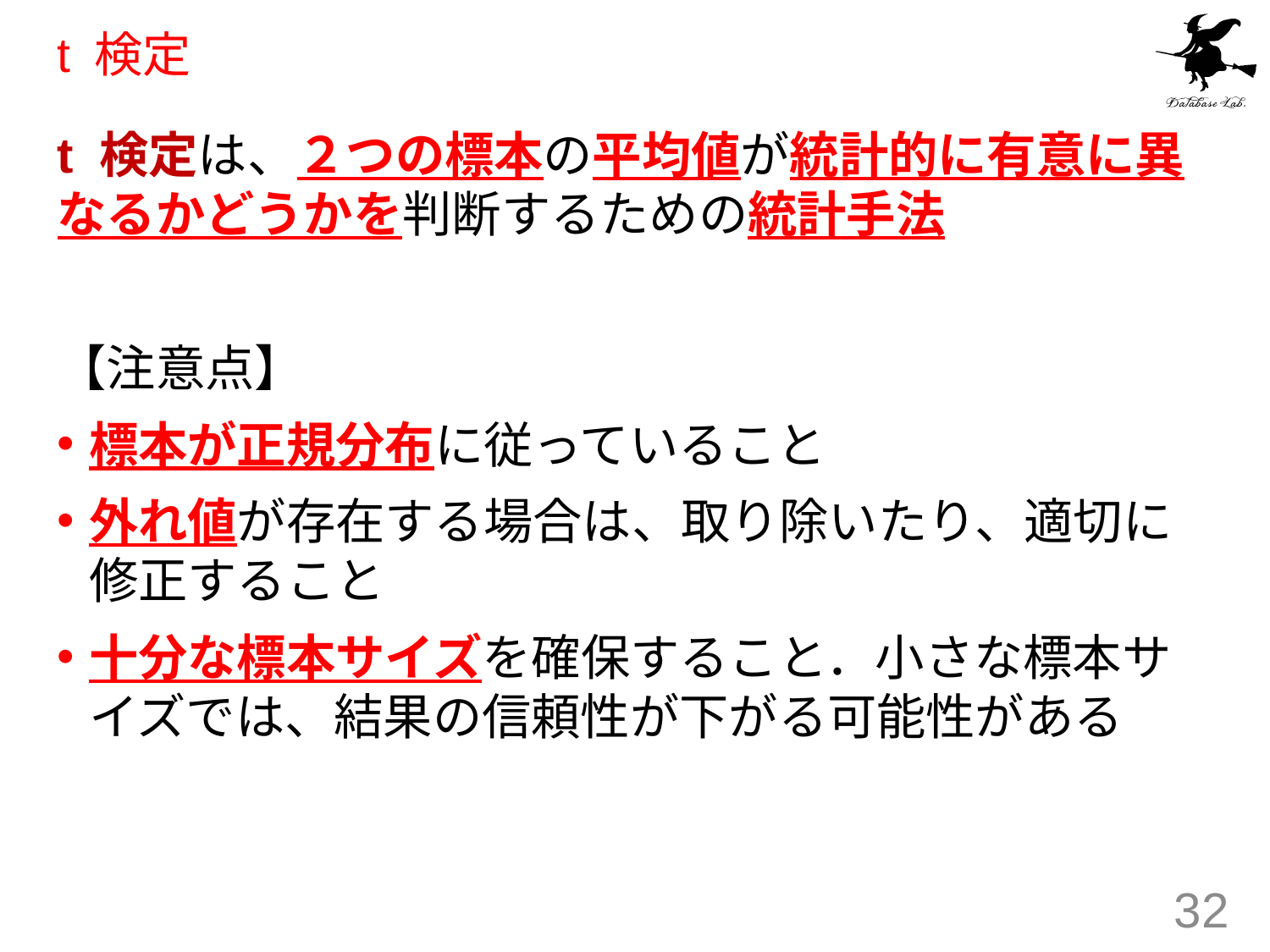

# t 検定
t 検定は、２つの標本の平均値が統計的に有意に異なるかどうかを判断するための統計手法

【注意点】
標本が正規分布に従っていること
外れ値が存在する場合は、取り除いたり、適切に修正すること
十分な標本サイズを確保すること．小さな標本サイズでは、結果の信頼性が下がる可能性がある

32